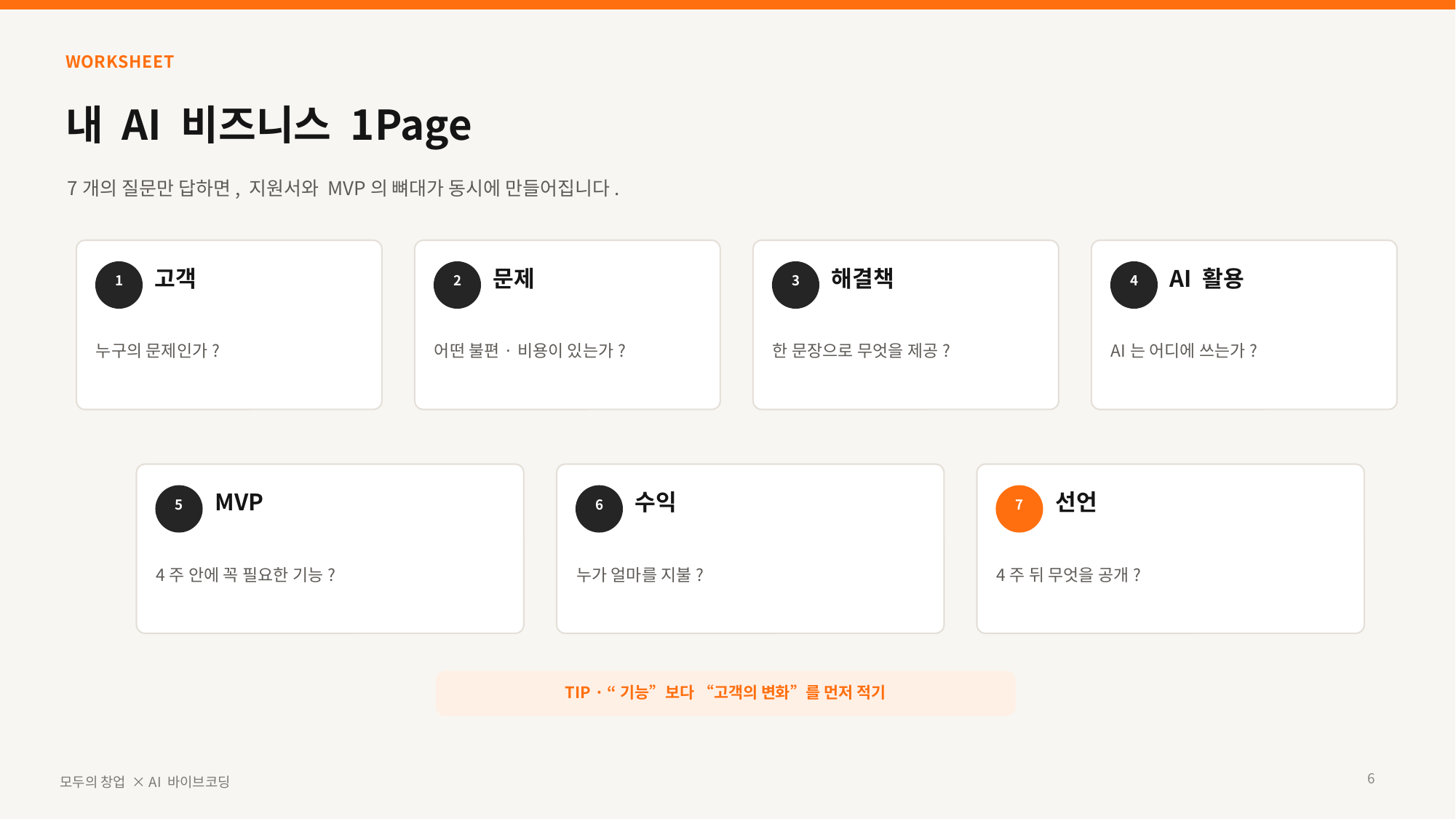

WORKSHEET
내 AI 비즈니스 1Page
7개의 질문만 답하면, 지원서와 MVP의 뼈대가 동시에 만들어집니다.

고객
문제
해결책
AI 활용

1
2
3
4
누구의 문제인가?
어떤 불편·비용이 있는가?
한 문장으로 무엇을 제공?
AI는 어디에 쓰는가?

MVP
수익
선언

5
6
7
4주 안에 꼭 필요한 기능?
누가 얼마를 지불?
4주 뒤 무엇을 공개?

TIP · “기능”보다 “고객의 변화”를 먼저 적기
6